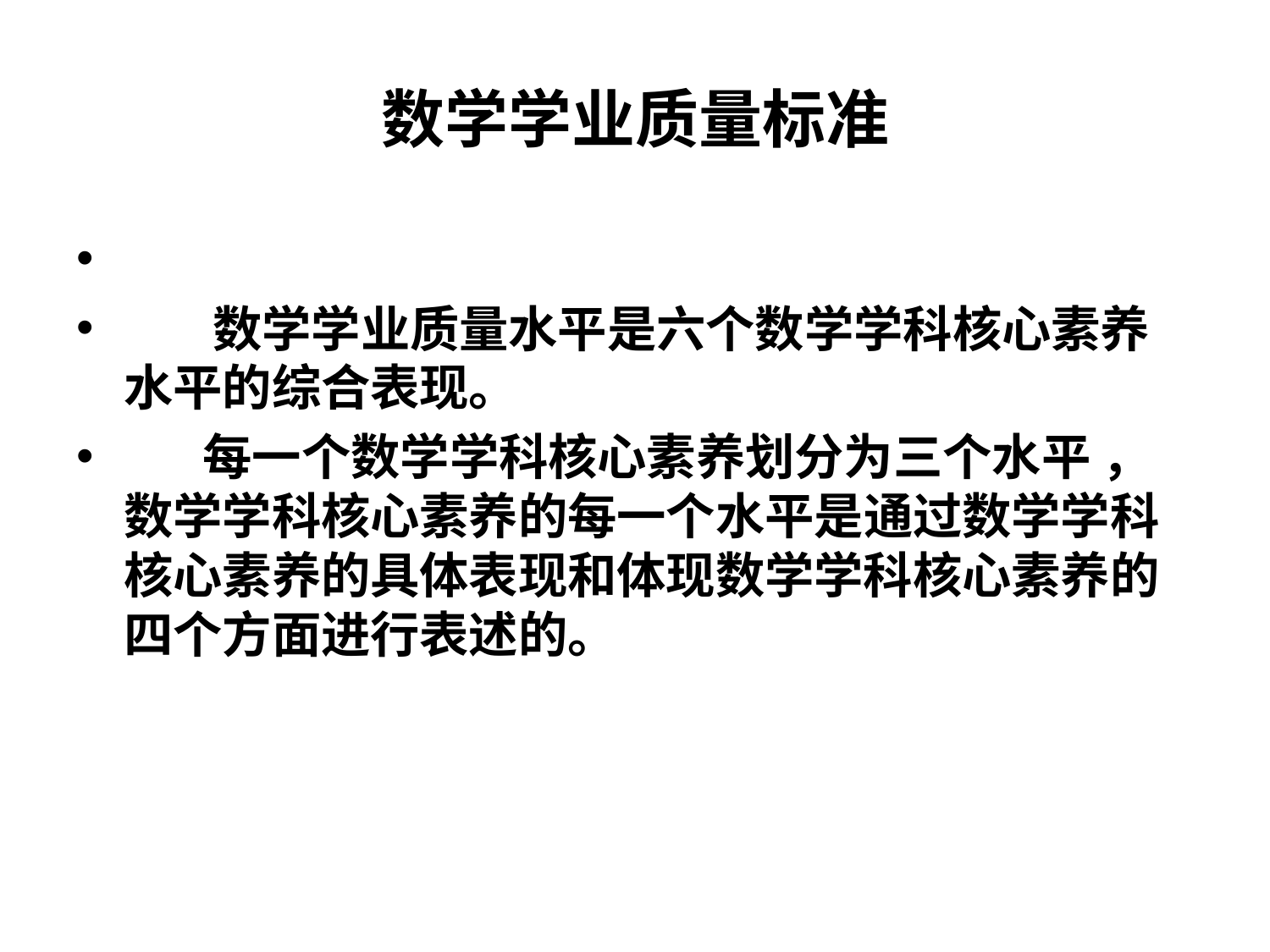

# 数学学业质量标准

       数学学业质量水平是六个数学学科核心素养水平的综合表现。
      每一个数学学科核心素养划分为三个水平 ，数学学科核心素养的每一个水平是通过数学学科核心素养的具体表现和体现数学学科核心素养的四个方面进行表述的。